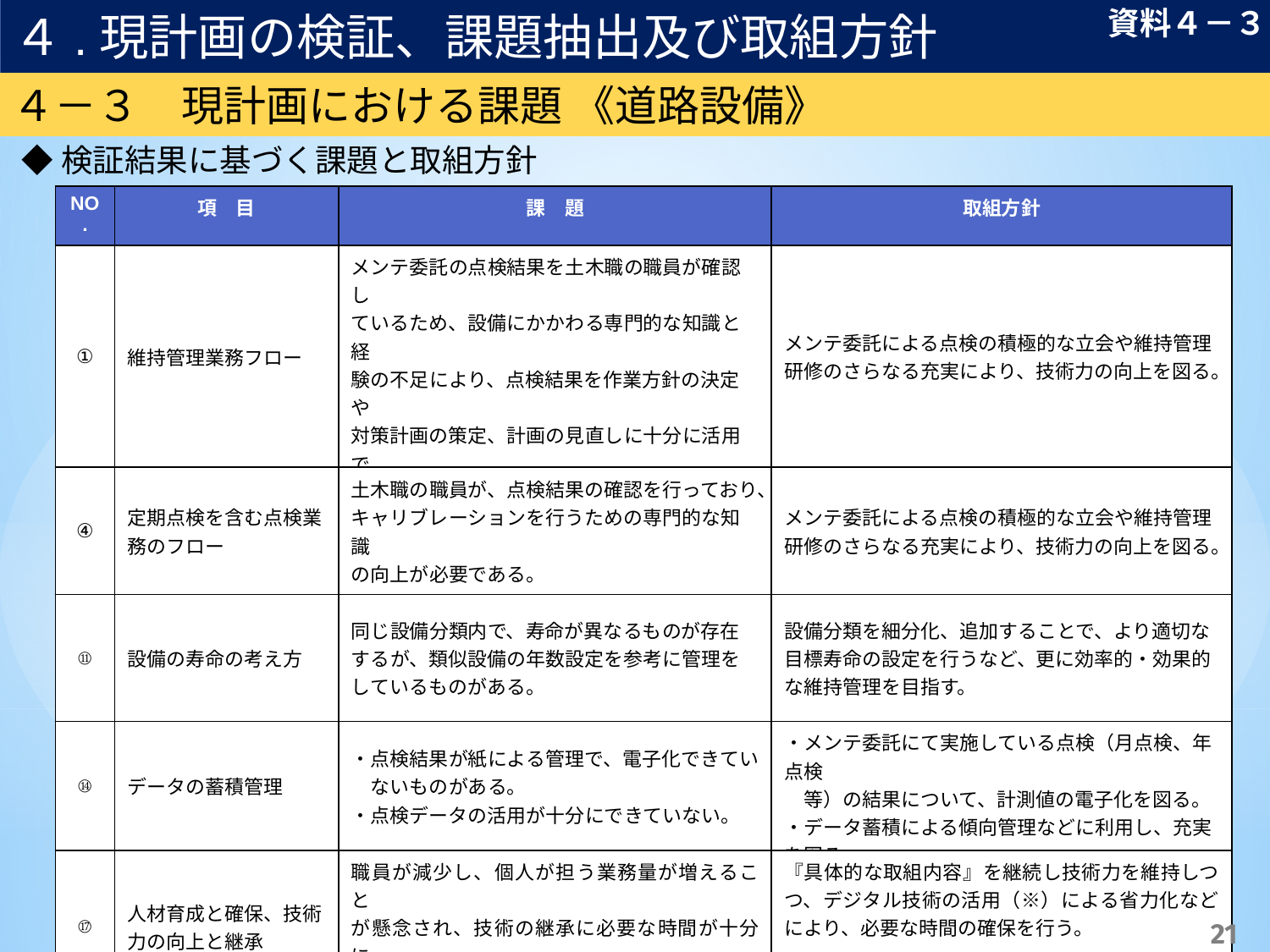

４.現計画の検証、課題抽出及び取組方針

資料４－３
４－３　現計画における課題 《道路設備》
◆検証結果に基づく課題と取組方針
| NO. | 項　目 | 課　題 | 取組方針 |
| --- | --- | --- | --- |
| ① | 維持管理業務フロー | メンテ委託の点検結果を土木職の職員が確認し ているため、設備にかかわる専門的な知識と経 験の不足により、点検結果を作業方針の決定や 対策計画の策定、計画の見直しに十分に活用で きていない。 | メンテ委託による点検の積極的な立会や維持管理研修のさらなる充実により、技術力の向上を図る。 |
| ④ | 定期点検を含む点検業務のフロー | 土木職の職員が、点検結果の確認を行っており、 キャリブレーションを行うための専門的な知識 の向上が必要である。 | メンテ委託による点検の積極的な立会や維持管理研修のさらなる充実により、技術力の向上を図る。 |
| ⑪ | 設備の寿命の考え方 | 同じ設備分類内で、寿命が異なるものが存在するが、類似設備の年数設定を参考に管理をしているものがある。 | 設備分類を細分化、追加することで、より適切な目標寿命の設定を行うなど、更に効率的・効果的な維持管理を目指す。 |
| ⑭ | データの蓄積管理 | ・点検結果が紙による管理で、電子化できてい 　ないものがある。 ・点検データの活用が十分にできていない。 | ・メンテ委託にて実施している点検（月点検、年点検 　等）の結果について、計測値の電子化を図る。 ・データ蓄積による傾向管理などに利用し、充実を図る。 |
| ⑰ | 人材育成と確保、技術力の向上と継承 | 職員が減少し、個人が担う業務量が増えること が懸念され、技術の継承に必要な時間が十分に 確保できない。 | 『具体的な取組内容』を継続し技術力を維持しつつ、デジタル技術の活用（※）による省力化などにより、必要な時間の確保を行う。 ※別途、「第１回審議会　委員からの意見」にて整理 |
21